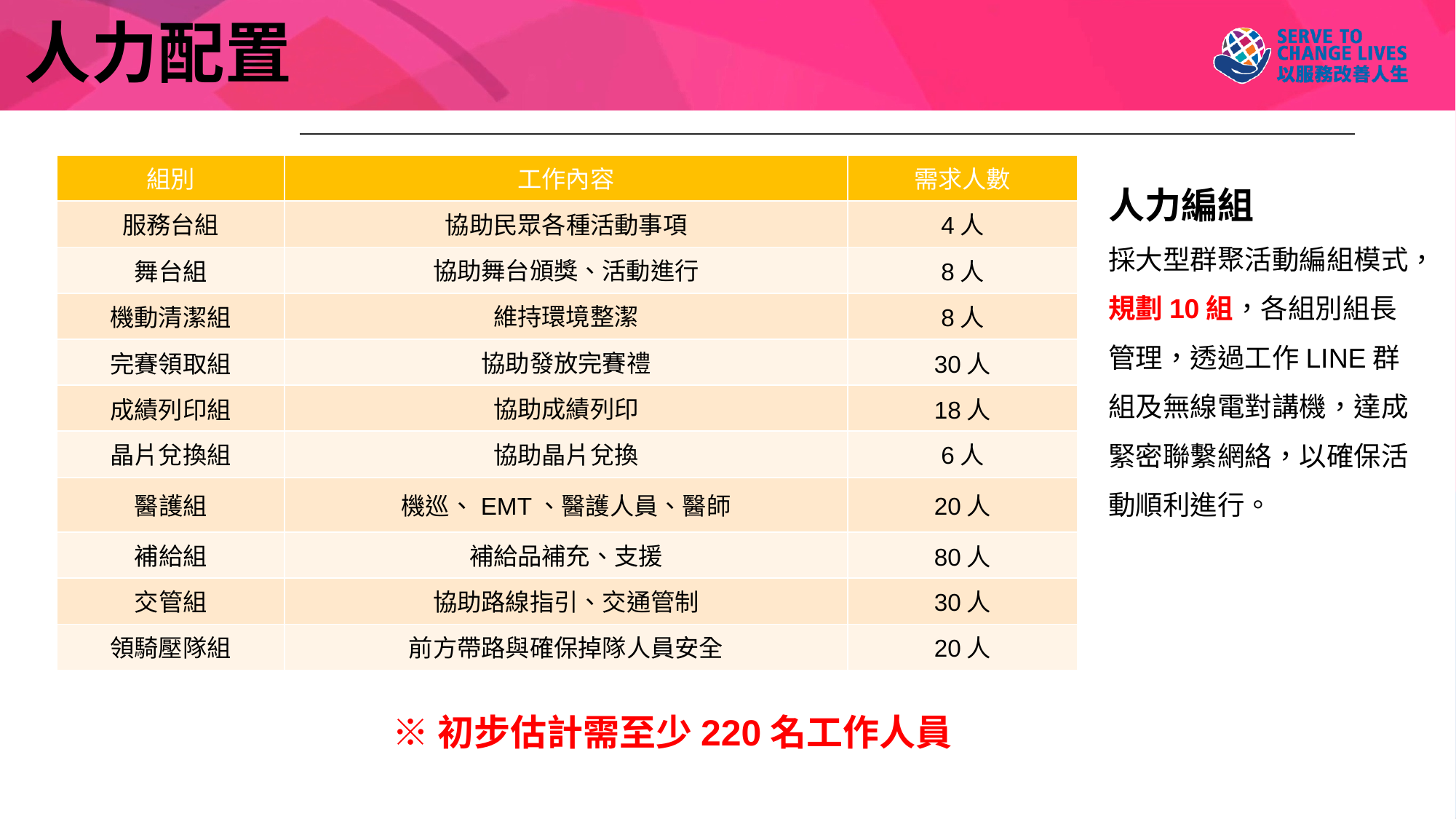

# 人力配置
| 組別 | 工作內容 | 需求人數 |
| --- | --- | --- |
| 服務台組 | 協助民眾各種活動事項 | 4人 |
| 舞台組 | 協助舞台頒獎、活動進行 | 8人 |
| 機動清潔組 | 維持環境整潔 | 8人 |
| 完賽領取組 | 協助發放完賽禮 | 30人 |
| 成績列印組 | 協助成績列印 | 18人 |
| 晶片兌換組 | 協助晶片兌換 | 6人 |
| 醫護組 | 機巡、EMT、醫護人員、醫師 | 20人 |
| 補給組 | 補給品補充、支援 | 80人 |
| 交管組 | 協助路線指引、交通管制 | 30人 |
| 領騎壓隊組 | 前方帶路與確保掉隊人員安全 | 20人 |
人力編組
採大型群聚活動編組模式，規劃10組，各組別組長管理，透過工作LINE群組及無線電對講機，達成緊密聯繫網絡，以確保活動順利進行。
※初步估計需至少220名工作人員